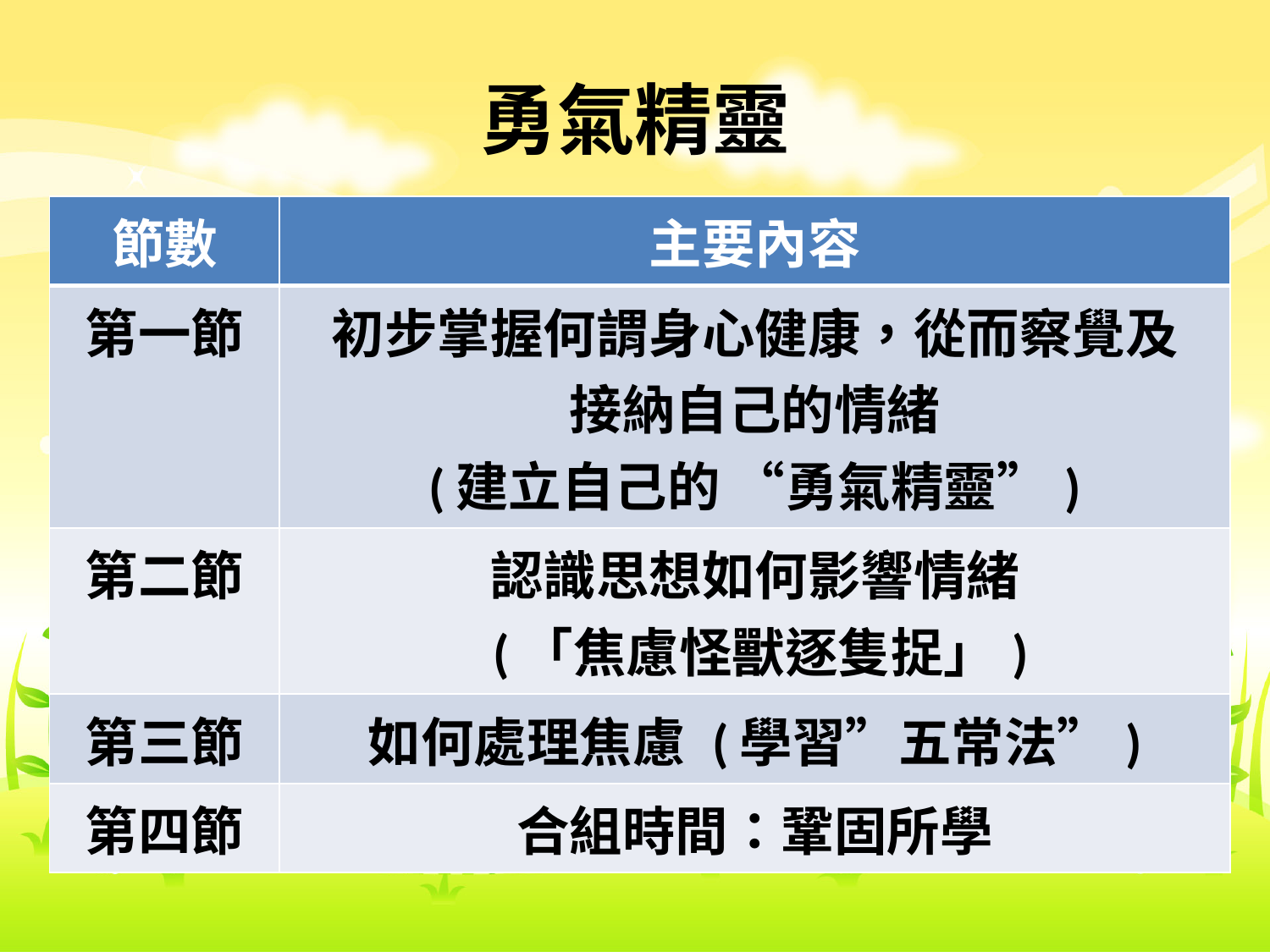

# 勇氣精靈
| 節數 | 主要內容 |
| --- | --- |
| 第一節 | 初步掌握何謂身心健康，從而察覺及 接納自己的情緒 (建立自己的 “勇氣精靈”) |
| 第二節 | 認識思想如何影響情緒 (「焦慮怪獸逐隻捉」) |
| 第三節 | 如何處理焦慮 (學習”五常法”) |
| 第四節 | 合組時間：鞏固所學 |